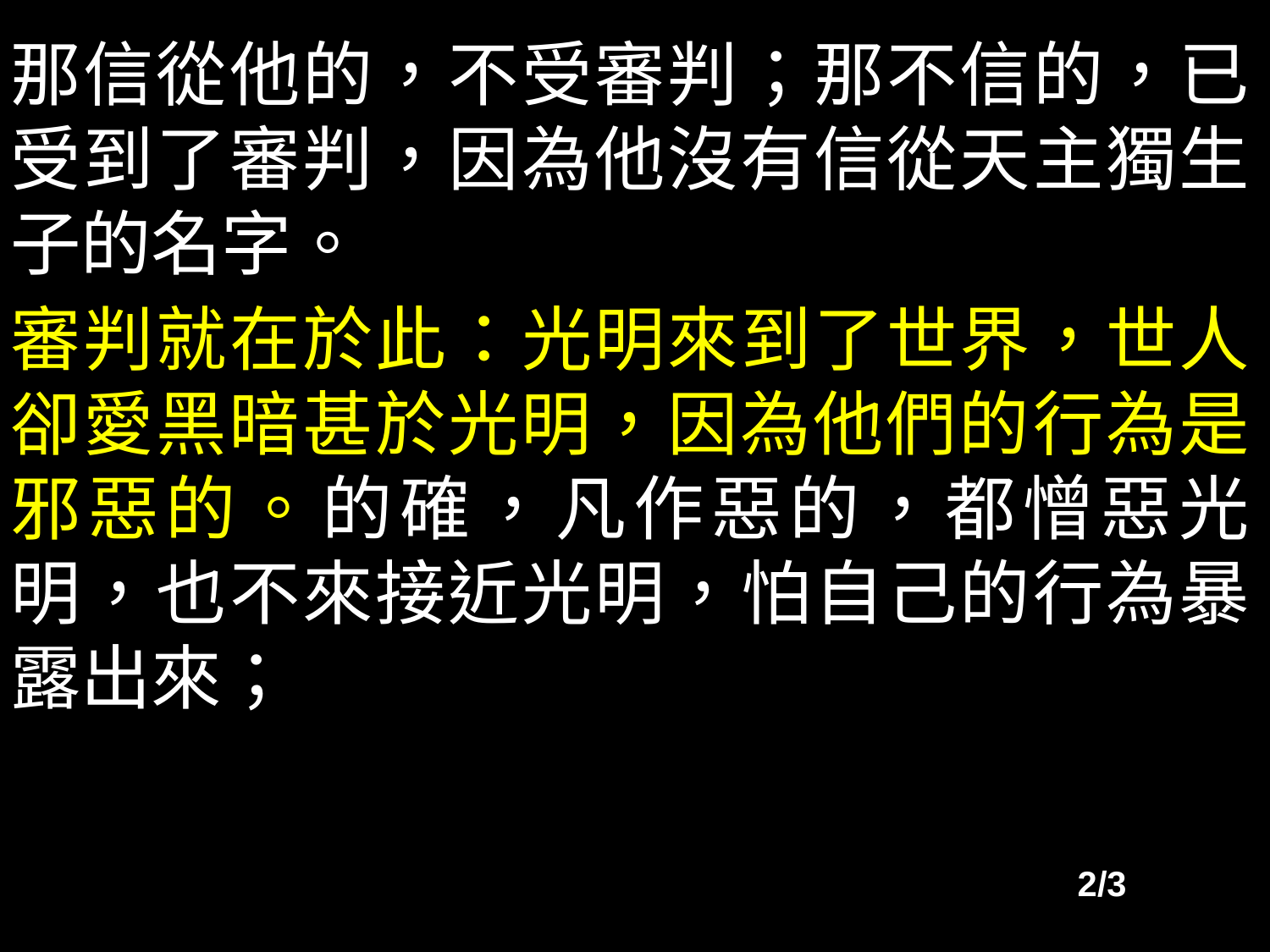

那信從他的，不受審判；那不信的，已受到了審判，因為他沒有信從天主獨生子的名字。
審判就在於此：光明來到了世界，世人卻愛黑暗甚於光明，因為他們的行為是邪惡的。的確，凡作惡的，都憎惡光明，也不來接近光明，怕自己的行為暴露出來；
2/3